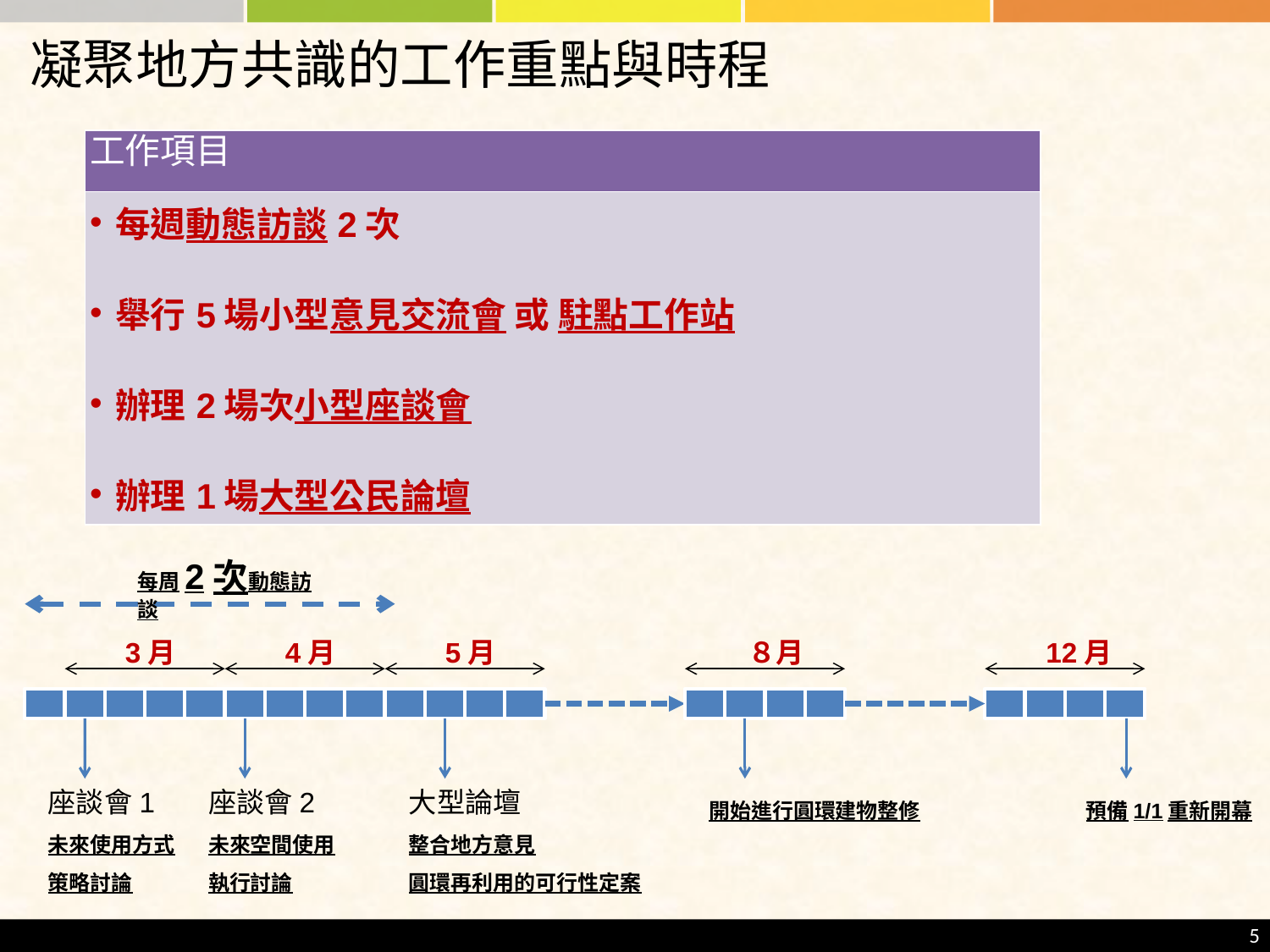

# 凝聚地方共識的工作重點與時程
| 工作項目 |
| --- |
| 每週動態訪談2次 舉行5場小型意見交流會 或 駐點工作站 辦理2場次小型座談會 辦理1場大型公民論壇 |
每周2次動態訪談
3月
4月
5月
８月
12月

座談會1
未來使用方式
策略討論

座談會2
未來空間使用
執行討論

大型論壇
整合地方意見
圓環再利用的可行性定案

開始進行圓環建物整修

預備1/1重新開幕
5